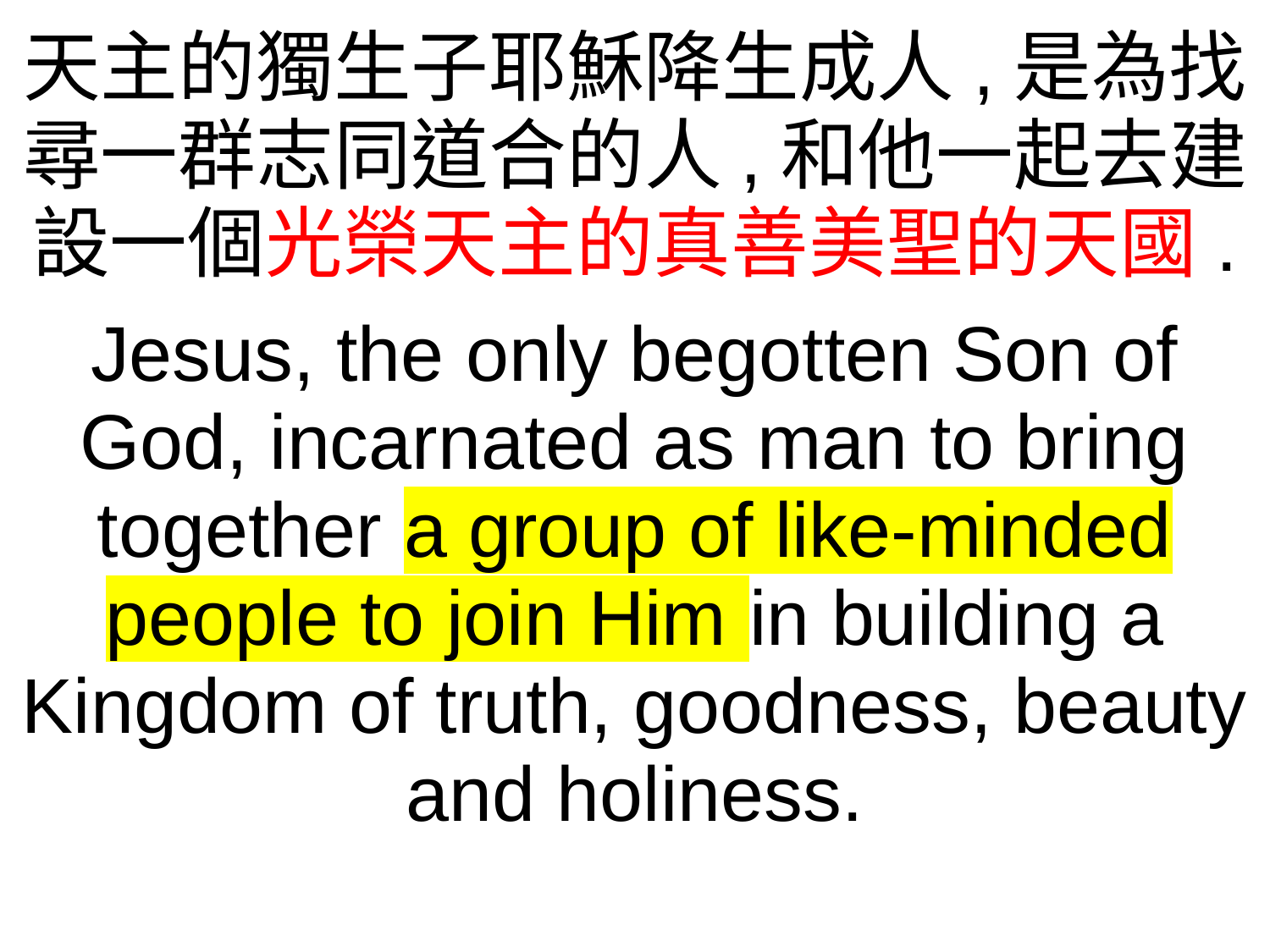

天主的獨生子耶穌降生成人,是為找尋一群志同道合的人,和他一起去建設一個光榮天主的真善美聖的天國.
Jesus, the only begotten Son of God, incarnated as man to bring together a group of like-minded people to join Him in building a Kingdom of truth, goodness, beauty and holiness.